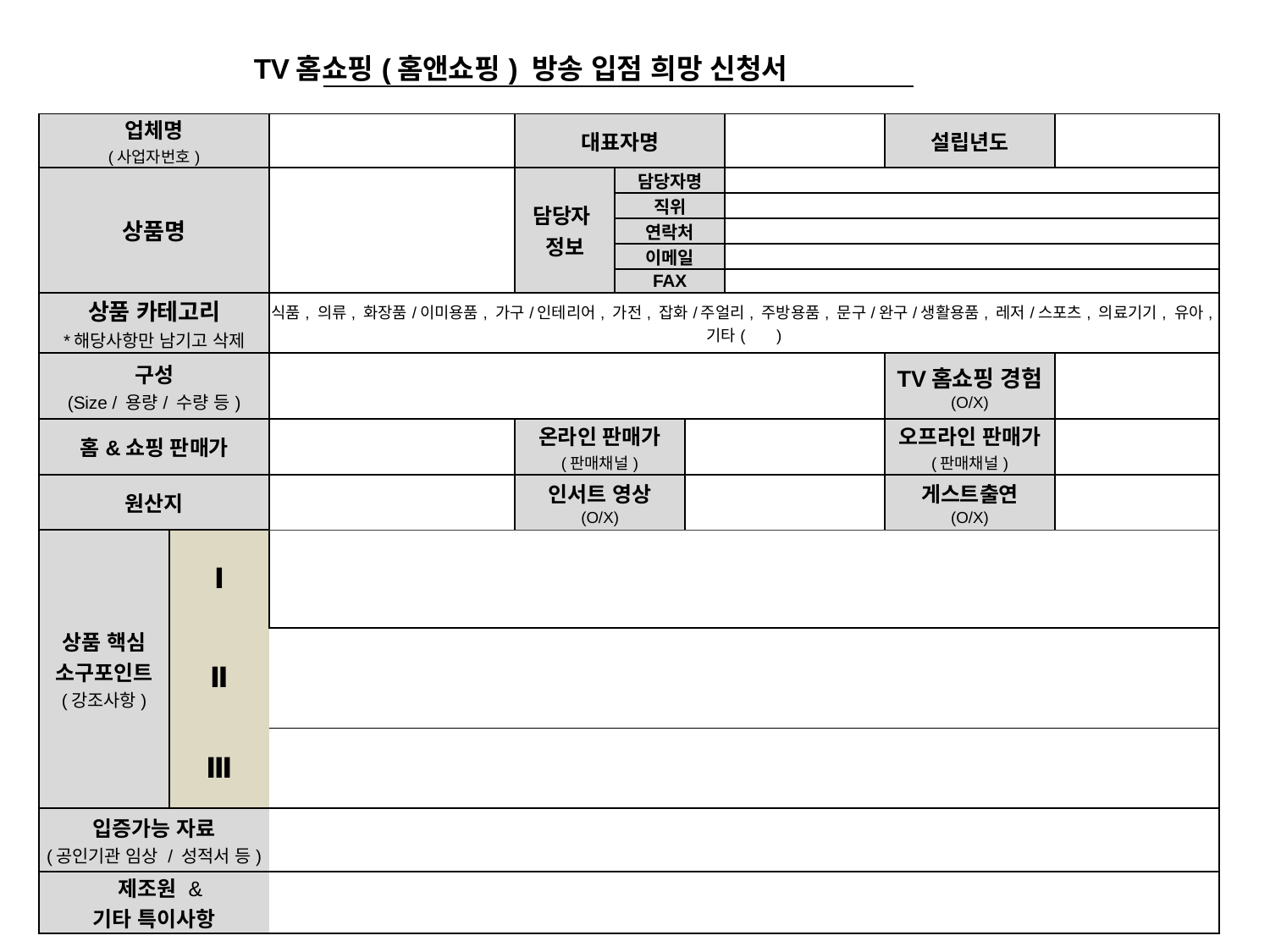

| TV홈쇼핑(홈앤쇼핑) 방송 입점 희망 신청서 |  |  |  |  |  |
| --- | --- | --- | --- | --- | --- |
|  |  |  |  |  |  |
| 업체명 (사업자번호) |  |  | 대표자명 |  |  |  | 설립년도 |  |
| --- | --- | --- | --- | --- | --- | --- | --- | --- |
| 상품명 |  |  | 담당자 정보 | 담당자명 |  |  |  |  |
|  |  |  |  | 직위 |  |  |  |  |
|  |  |  |  | 연락처 |  |  |  |  |
|  |  |  |  | 이메일 |  |  |  |  |
|  |  |  |  | FAX |  |  |  |  |
| 상품 카테고리 \*해당사항만 남기고 삭제 |  | 식품, 의류, 화장품/이미용품, 가구/인테리어, 가전, 잡화/주얼리, 주방용품, 문구/완구/생활용품, 레저/스포츠, 의료기기, 유아, 기타( ) |  |  |  |  |  |  |
| 구성 (Size / 용량/ 수량 등) |  |  |  |  |  |  | TV홈쇼핑 경험 (O/X) |  |
| 홈&쇼핑 판매가 |  |  | 온라인 판매가 (판매채널) |  |  |  | 오프라인 판매가 (판매채널) |  |
| 원산지 |  |  | 인서트 영상 (O/X) |  |  |  | 게스트출연 (O/X) |  |
| 상품 핵심 소구포인트 (강조사항) | Ⅰ |  |  |  |  |  |  |  |
|  | Ⅱ |  |  |  |  |  |  |  |
|  | Ⅲ |  |  |  |  |  |  |  |
| 입증가능 자료 (공인기관 임상 / 성적서 등) |  |  |  |  |  |  |  |  |
| 제조원 & 기타 특이사항 |  |  |  |  |  |  |  |  |